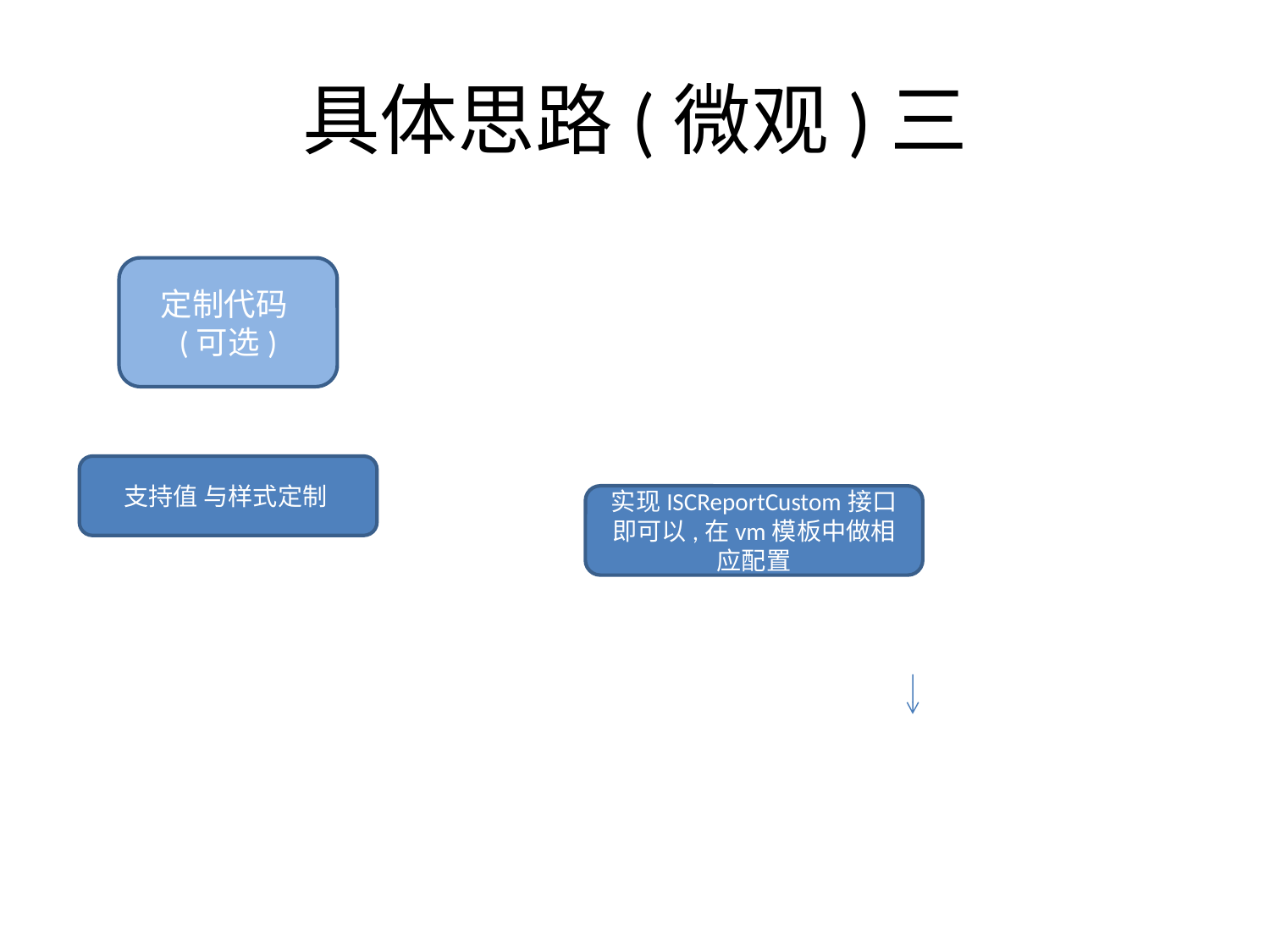

# 具体思路(微观)三

定制代码(可选)
支持值 与样式定制
实现ISCReportCustom接口即可以,在vm模板中做相应配置